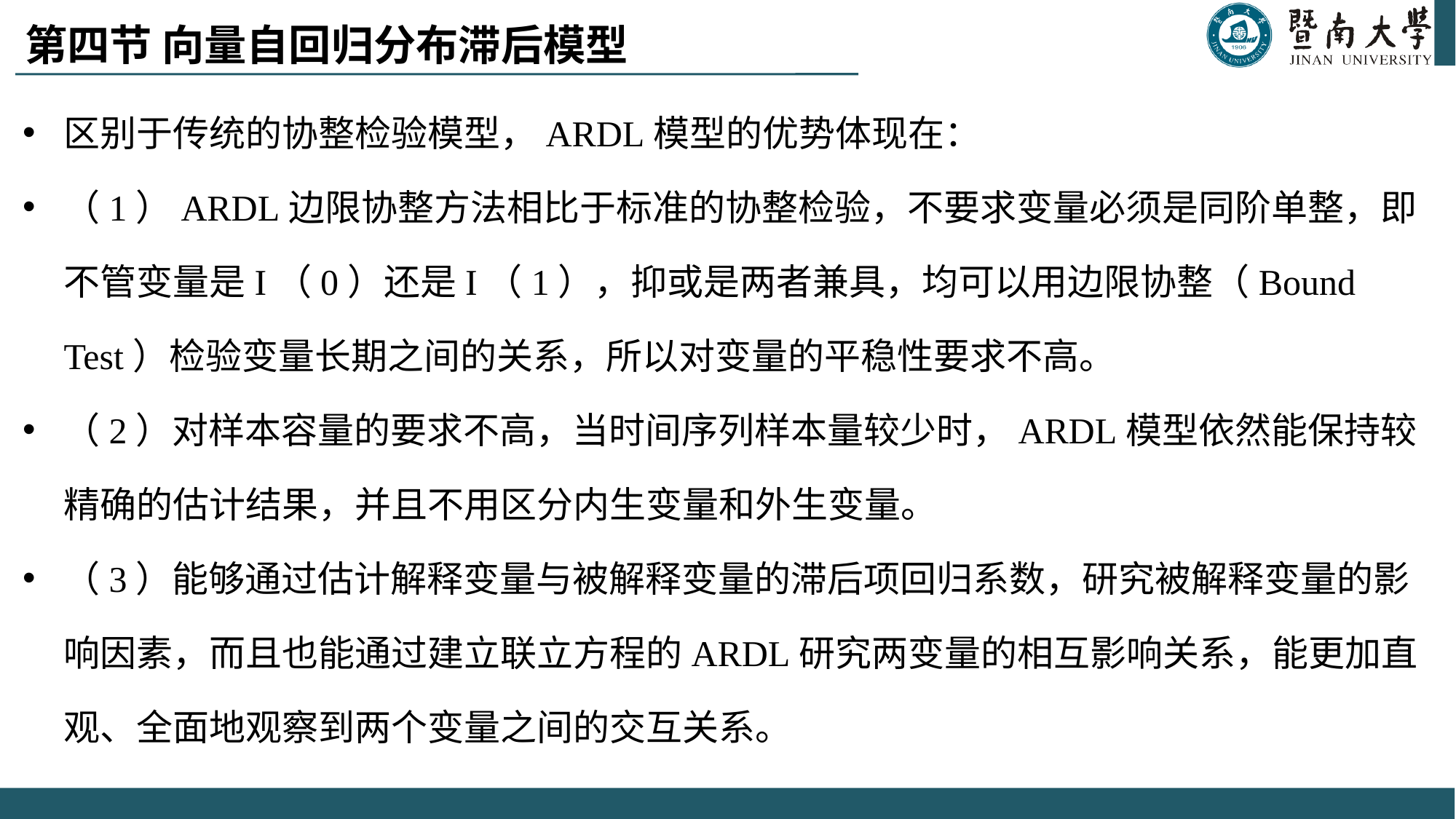

# 第四节 向量自回归分布滞后模型
区别于传统的协整检验模型，ARDL模型的优势体现在：
（1）ARDL边限协整方法相比于标准的协整检验，不要求变量必须是同阶单整，即不管变量是I（0）还是I（1），抑或是两者兼具，均可以用边限协整（Bound Test）检验变量长期之间的关系，所以对变量的平稳性要求不高。
（2）对样本容量的要求不高，当时间序列样本量较少时，ARDL模型依然能保持较精确的估计结果，并且不用区分内生变量和外生变量。
（3）能够通过估计解释变量与被解释变量的滞后项回归系数，研究被解释变量的影响因素，而且也能通过建立联立方程的ARDL研究两变量的相互影响关系，能更加直观、全面地观察到两个变量之间的交互关系。